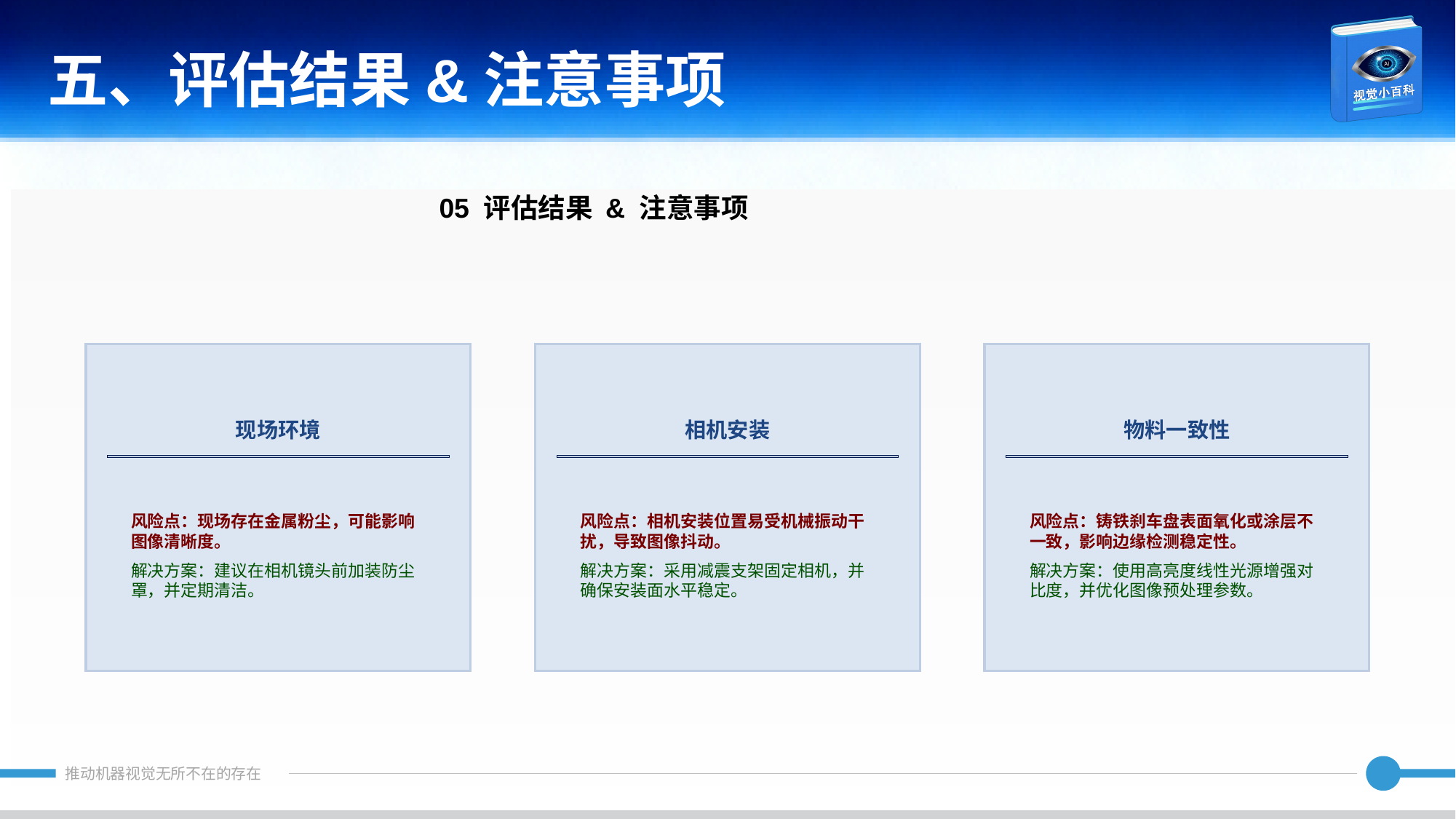

五、评估结果&注意事项

05 评估结果 & 注意事项

现场环境

相机安装

物料一致性

风险点：现场存在金属粉尘，可能影响图像清晰度。
解决方案：建议在相机镜头前加装防尘罩，并定期清洁。

风险点：相机安装位置易受机械振动干扰，导致图像抖动。
解决方案：采用减震支架固定相机，并确保安装面水平稳定。

风险点：铸铁刹车盘表面氧化或涂层不一致，影响边缘检测稳定性。
解决方案：使用高亮度线性光源增强对比度，并优化图像预处理参数。
10